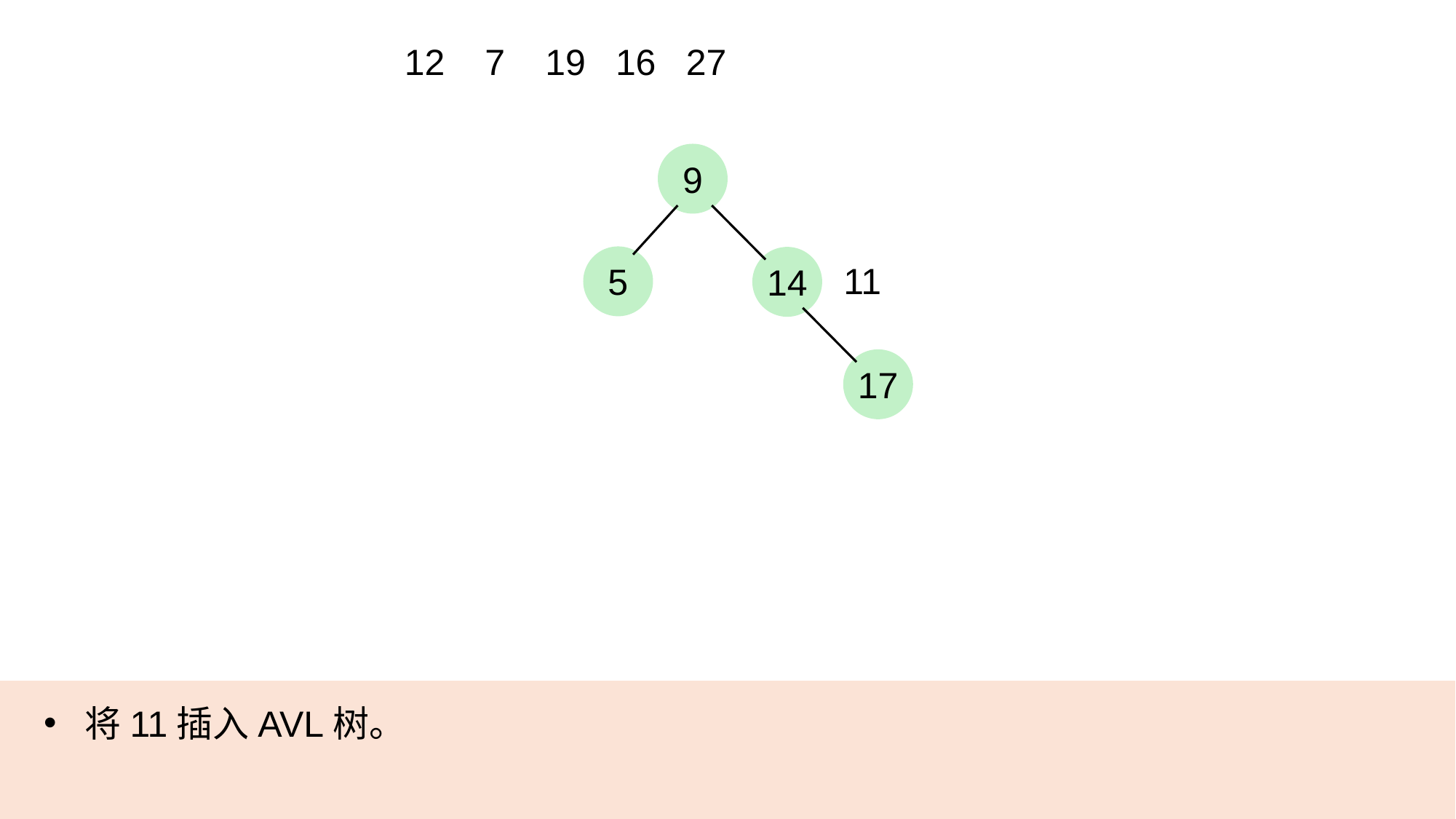

12
7
19
16
27

9

11
5
14

17

将11插入AVL树。